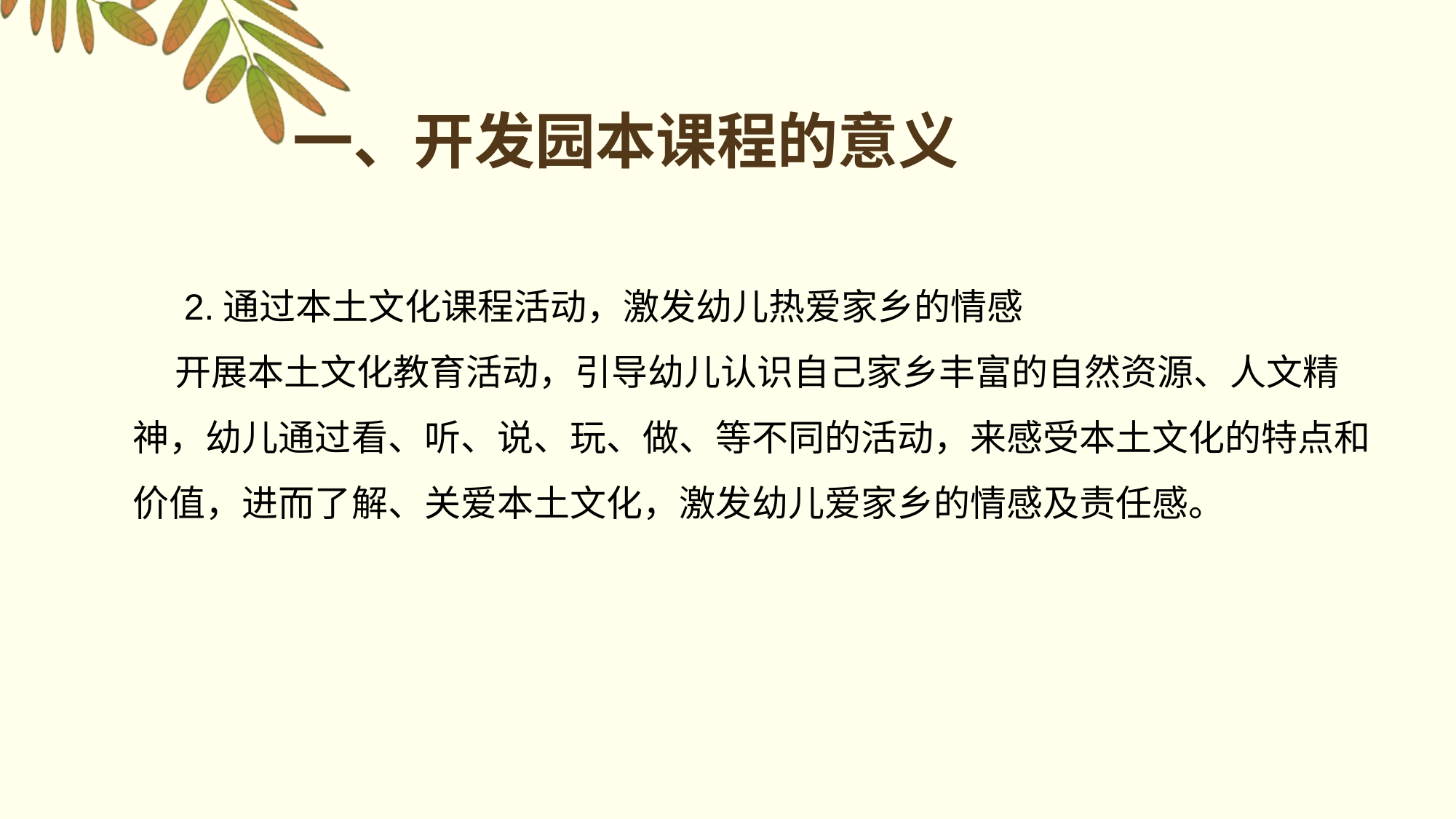

一、开发园本课程的意义

     2.通过本土文化课程活动，激发幼儿热爱家乡的情感
    开展本土文化教育活动，引导幼儿认识自己家乡丰富的自然资源、人文精神，幼儿通过看、听、说、玩、做、等不同的活动，来感受本土文化的特点和价值，进而了解、关爱本土文化，激发幼儿爱家乡的情感及责任感。